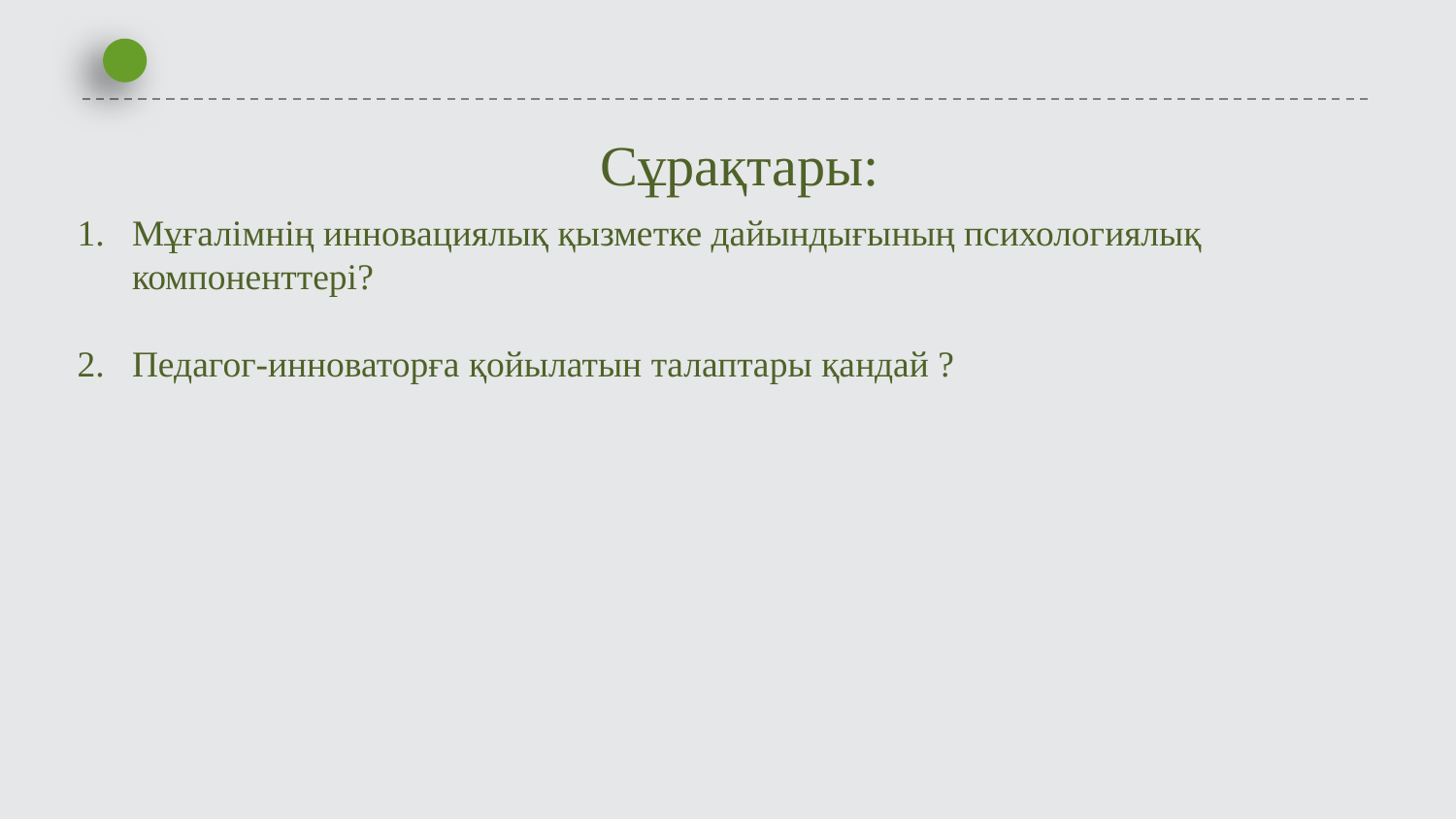

Сұрақтары:
Мұғалімнің инновациялық қызметке дайындығының психологиялық компоненттері?

Педагог-инноваторға қойылатын талаптары қандай ?

延时符